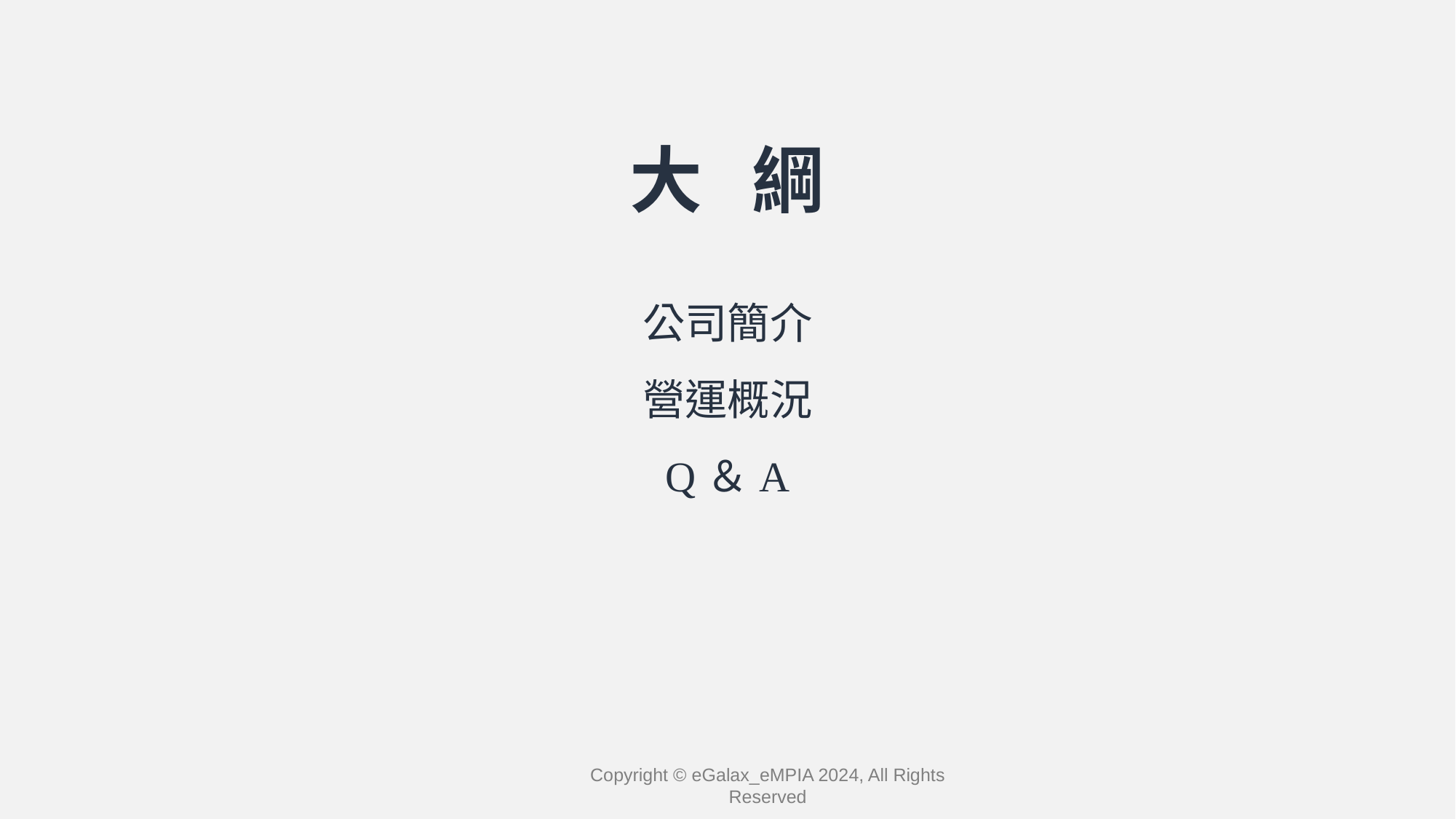

大   綱

公司簡介
營運概況
Q＆A
Copyright © eGalax_eMPIA 2024, All Rights Reserved